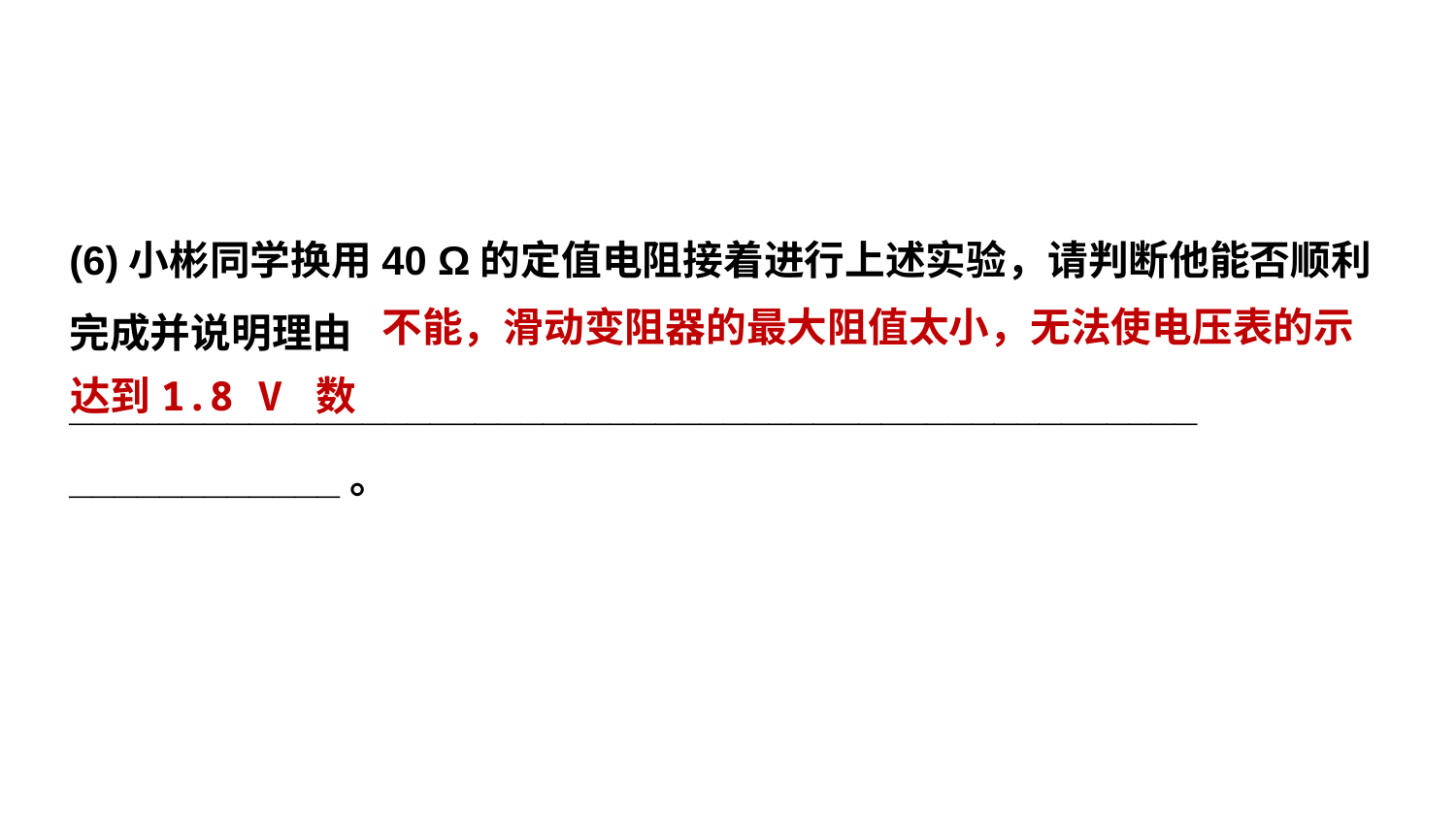

(6)小彬同学换用40 Ω的定值电阻接着进行上述实验，请判断他能否顺利
完成并说明理由__________________________________________________
____________。
不能，滑动变阻器的最大阻值太小，无法使电压表的示
达到1.8 V 数